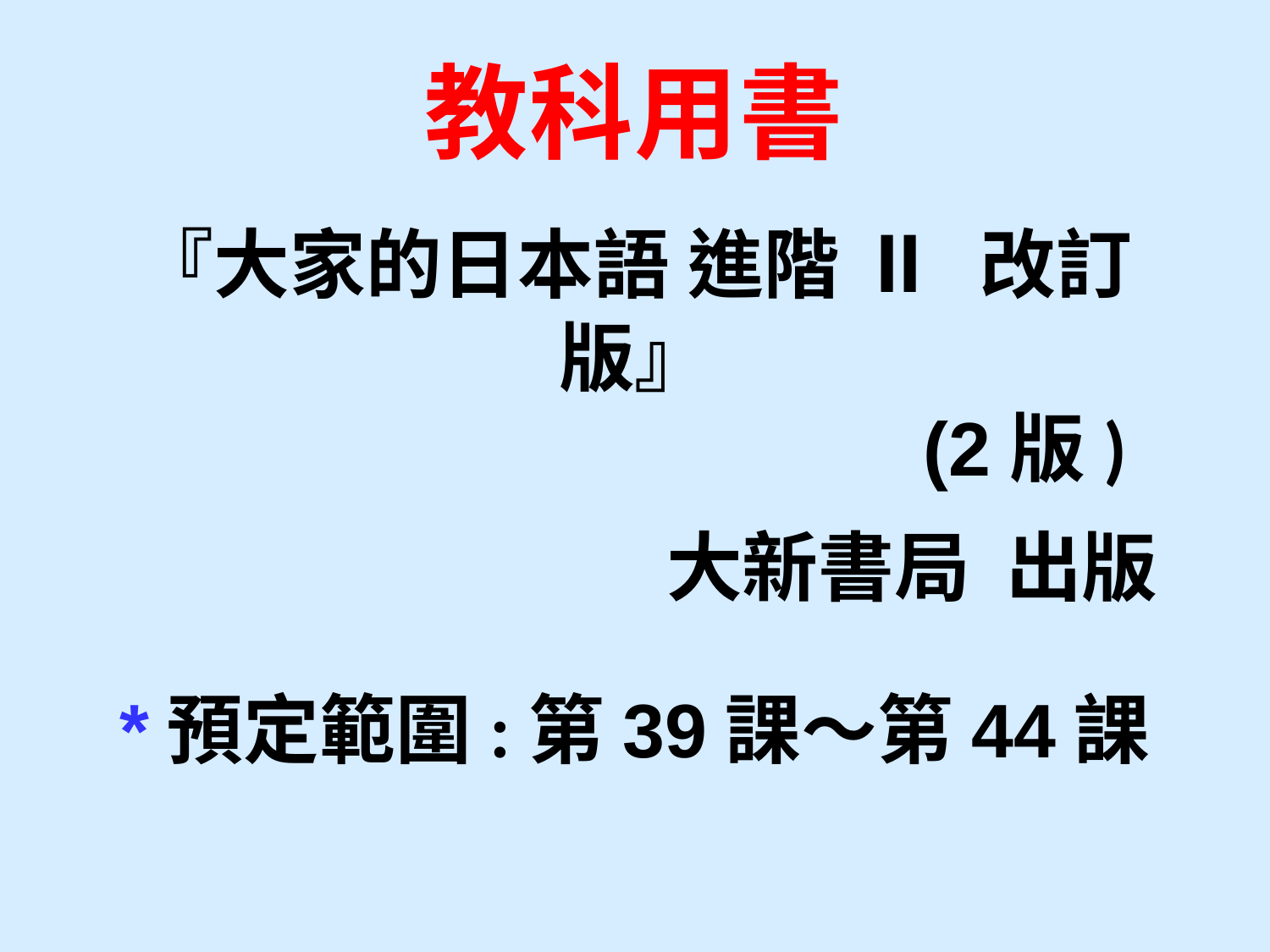

# 教科用書   『大家的日本語 進階 II  改訂版』 　　　　　  (2版) 　　　大新書局  出版   *預定範圍:第39課～第44課